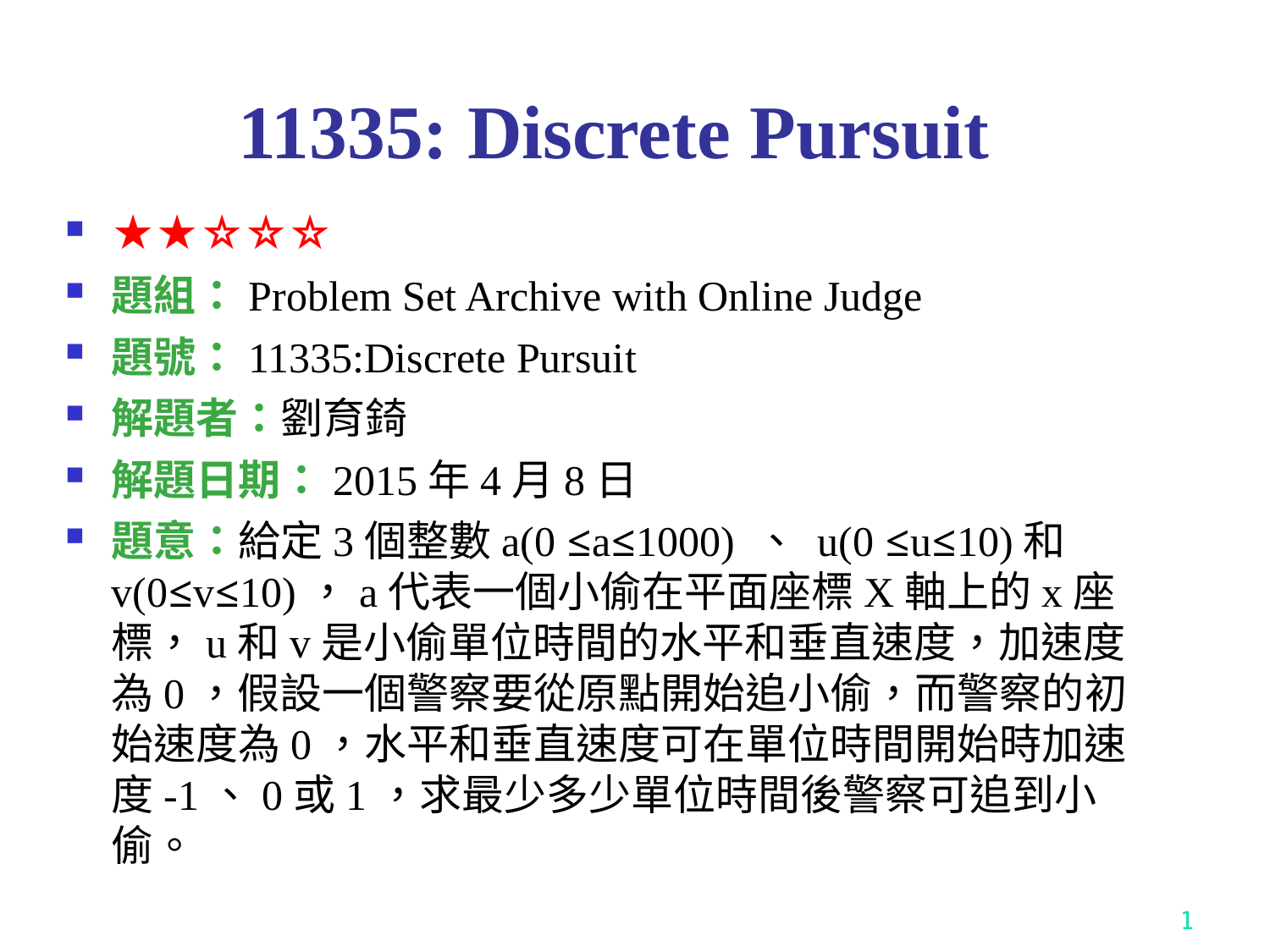

11335: Discrete Pursuit
★★☆☆☆
題組：Problem Set Archive with Online Judge
題號：11335:Discrete Pursuit
解題者：劉育錡
解題日期：2015年4月8日
題意：給定3個整數a(0 ≤a≤1000) 、 u(0 ≤u≤10)和v(0≤v≤10)，a代表一個小偷在平面座標X軸上的x座標，u和v是小偷單位時間的水平和垂直速度，加速度為0，假設一個警察要從原點開始追小偷，而警察的初始速度為0，水平和垂直速度可在單位時間開始時加速度-1、0或1，求最少多少單位時間後警察可追到小偷。
1